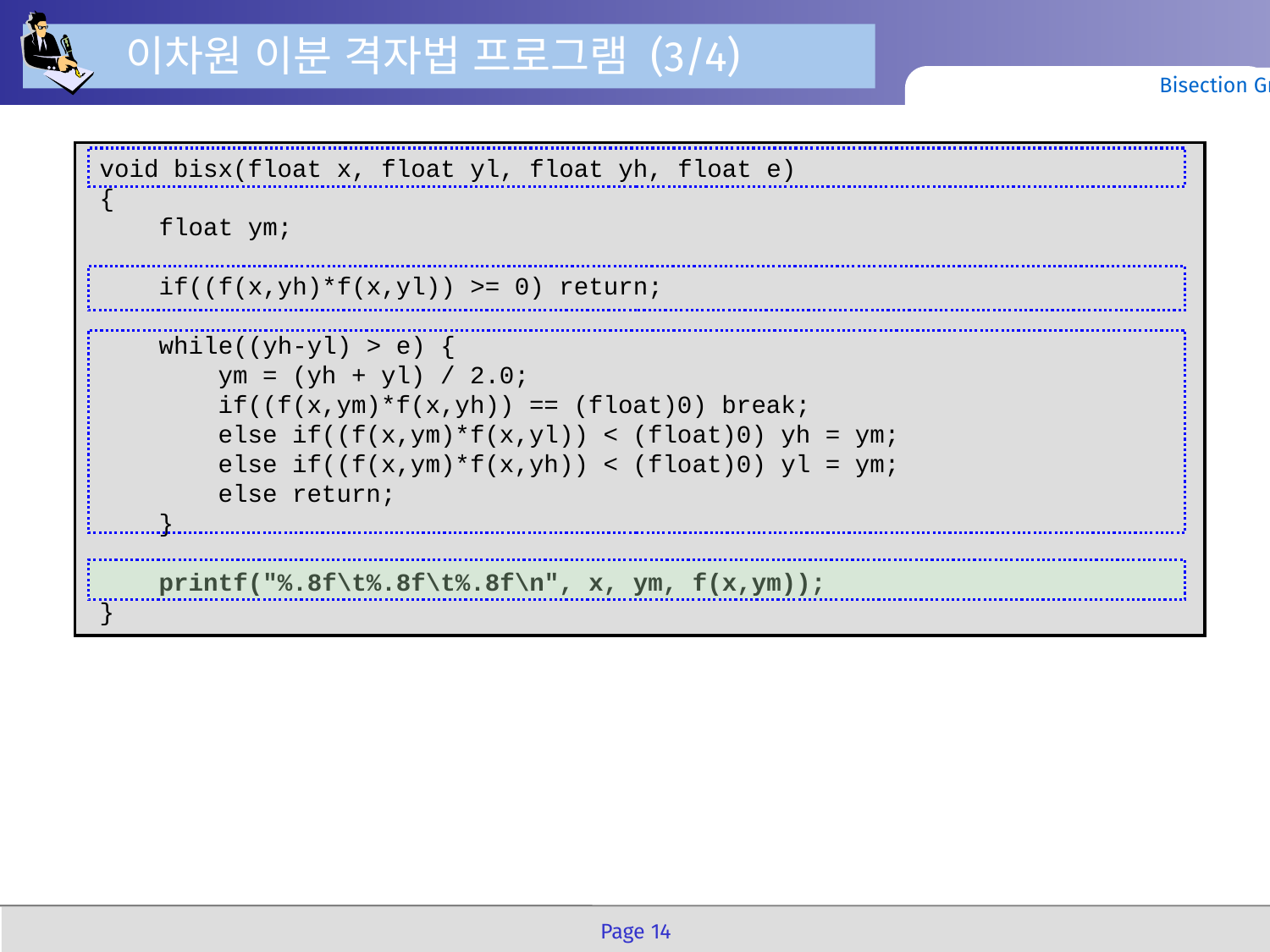

이차원 이분 격자법 프로그램 (3/4)
Bisection Grid
void bisx(float x, float yl, float yh, float e)
{
    float ym;

    if((f(x,yh)*f(x,yl)) >= 0) return;

    while((yh-yl) > e) {
        ym = (yh + yl) / 2.0;
        if((f(x,ym)*f(x,yh)) == (float)0) break;
        else if((f(x,ym)*f(x,yl)) < (float)0) yh = ym;
        else if((f(x,ym)*f(x,yh)) < (float)0) yl = ym;
        else return;
    }

    printf("%.8f\t%.8f\t%.8f\n", x, ym, f(x,ym));
}

Page 14